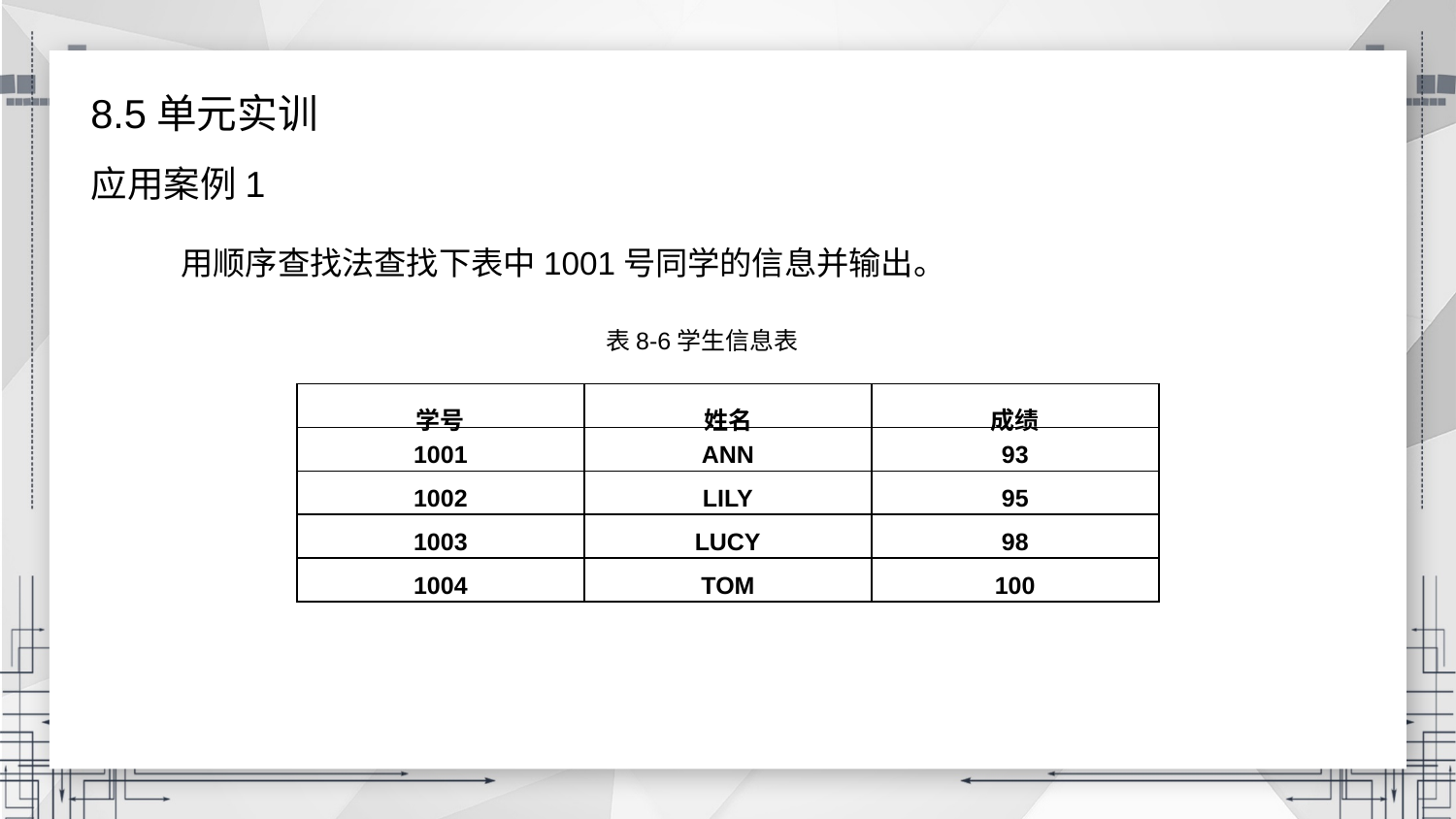

8.5单元实训
应用案例1
用顺序查找法查找下表中1001号同学的信息并输出。
表8-6学生信息表
| 学号 | 姓名 | 成绩 |
| --- | --- | --- |
| 1001 | ANN | 93 |
| 1002 | LILY | 95 |
| 1003 | LUCY | 98 |
| 1004 | TOM | 100 |